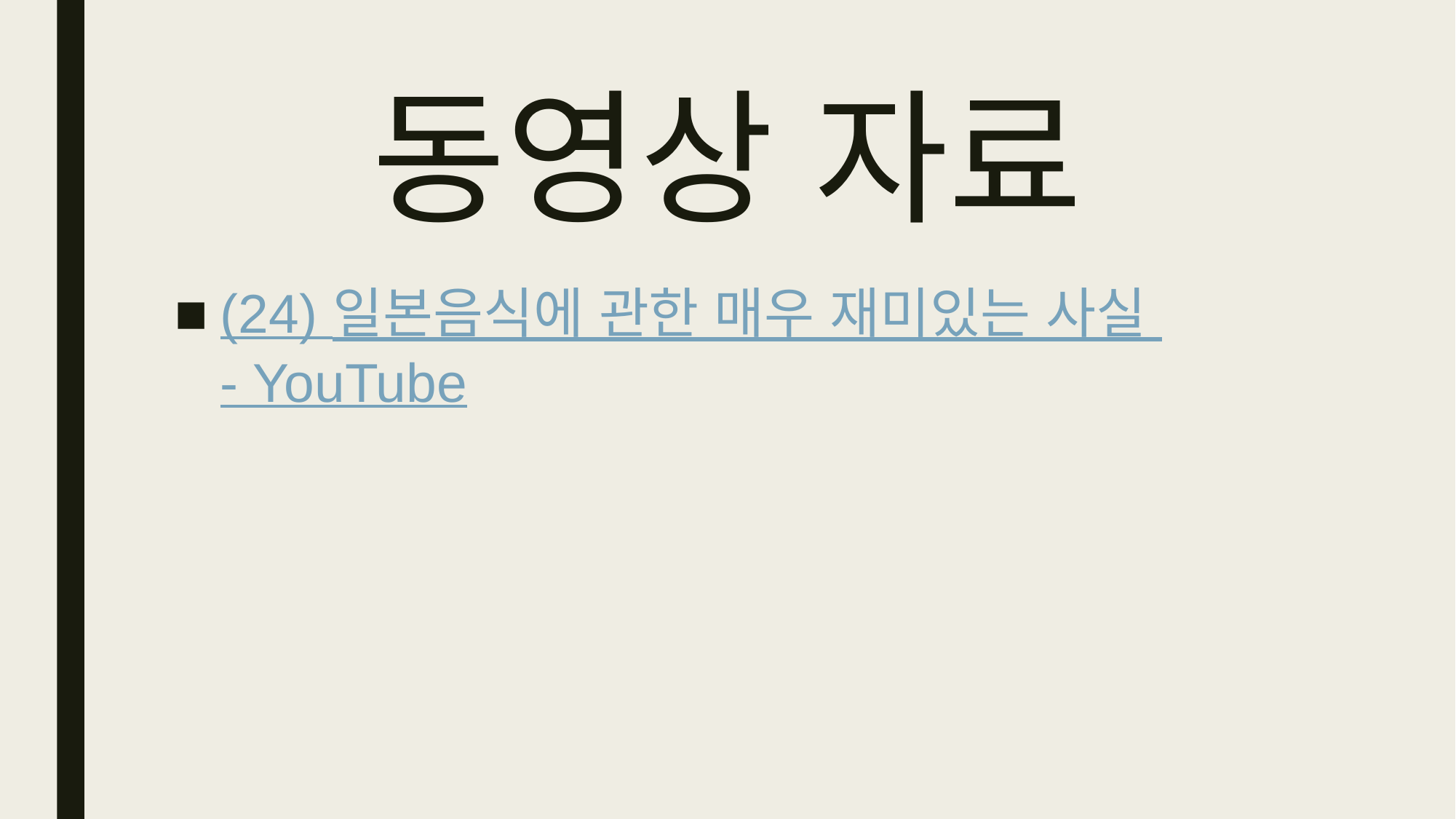

# 동영상 자료
(24) 일본음식에 관한 매우 재미있는 사실 - YouTube